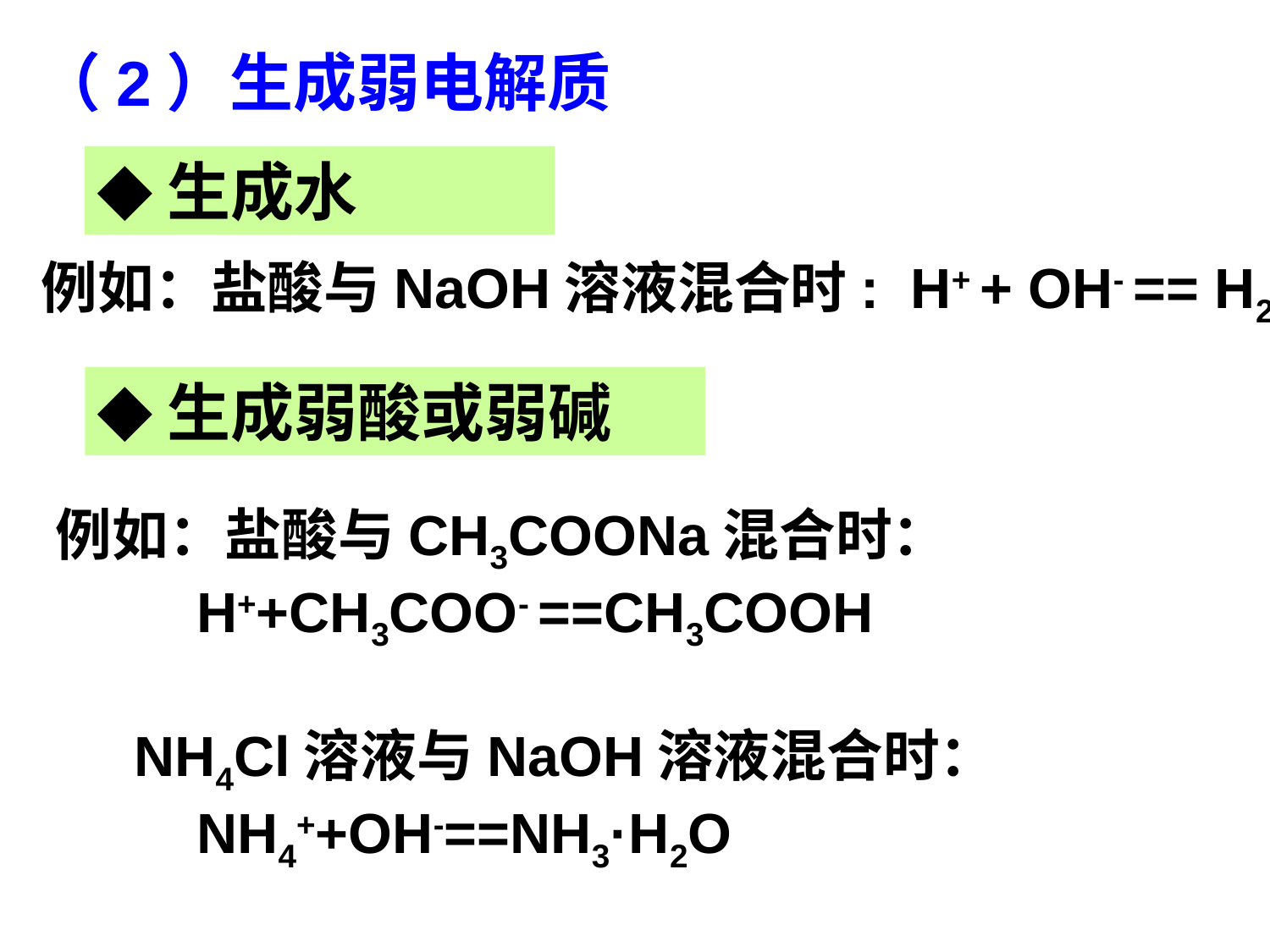

（2）生成弱电解质

◆生成水
例如：盐酸与NaOH溶液混合时:  H+ + OH- == H2O
◆生成弱酸或弱碱
例如：盐酸与CH3COONa混合时：
         H++CH3COO- ==CH3COOH

     NH4Cl溶液与NaOH溶液混合时：
         NH4++OH-==NH3·H2O